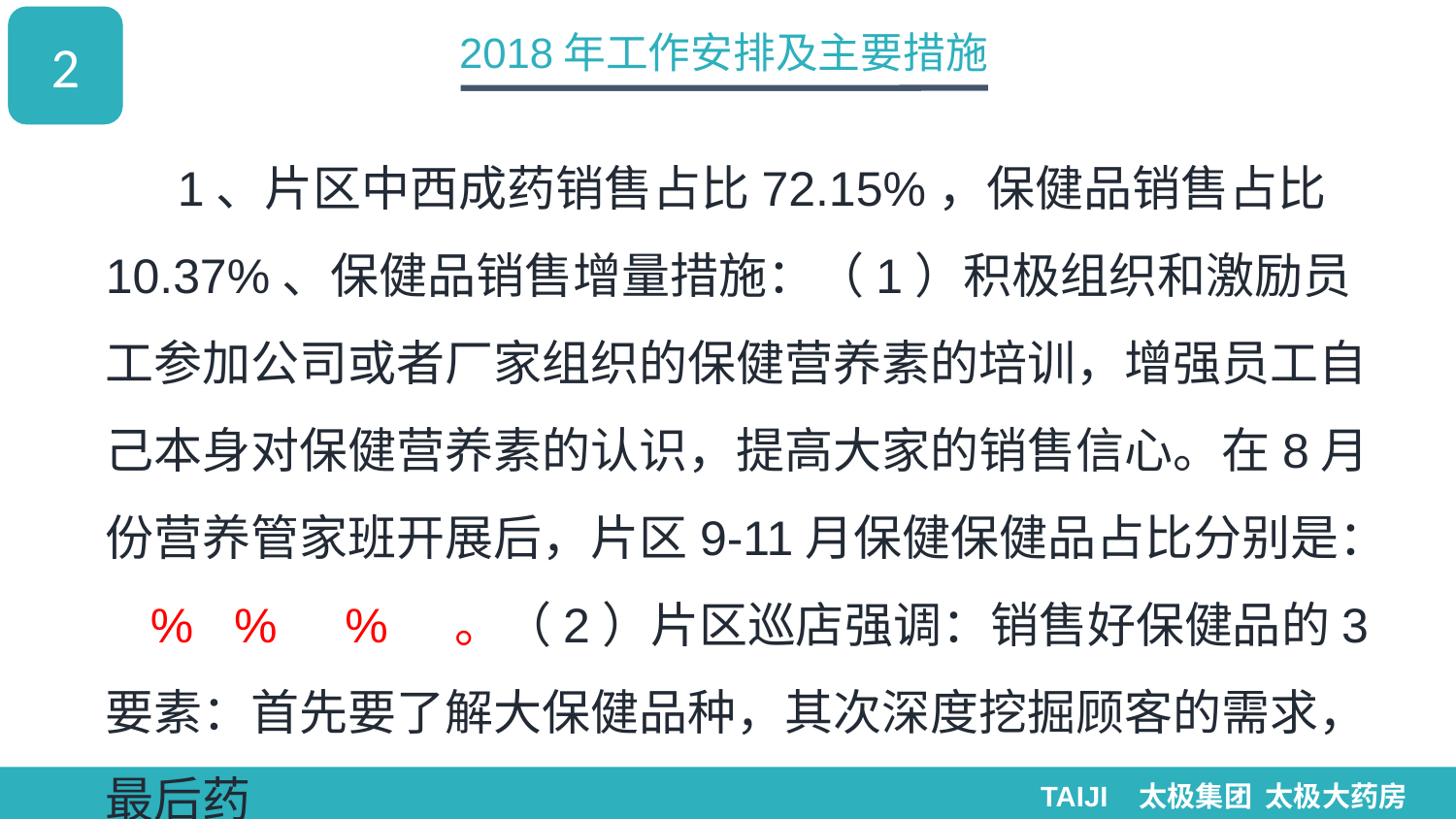

2
2018年工作安排及主要措施
1、片区中西成药销售占比72.15%，保健品销售占比10.37%、保健品销售增量措施：（1）积极组织和激励员工参加公司或者厂家组织的保健营养素的培训，增强员工自己本身对保健营养素的认识，提高大家的销售信心。在8月份营养管家班开展后，片区9-11月保健保健品占比分别是：    %   %     %    。（2）片区巡店强调：销售好保健品的3要素：首先要了解大保健品种，其次深度挖掘顾客的需求，最后药

TAIJI   太极集团  太极大药房